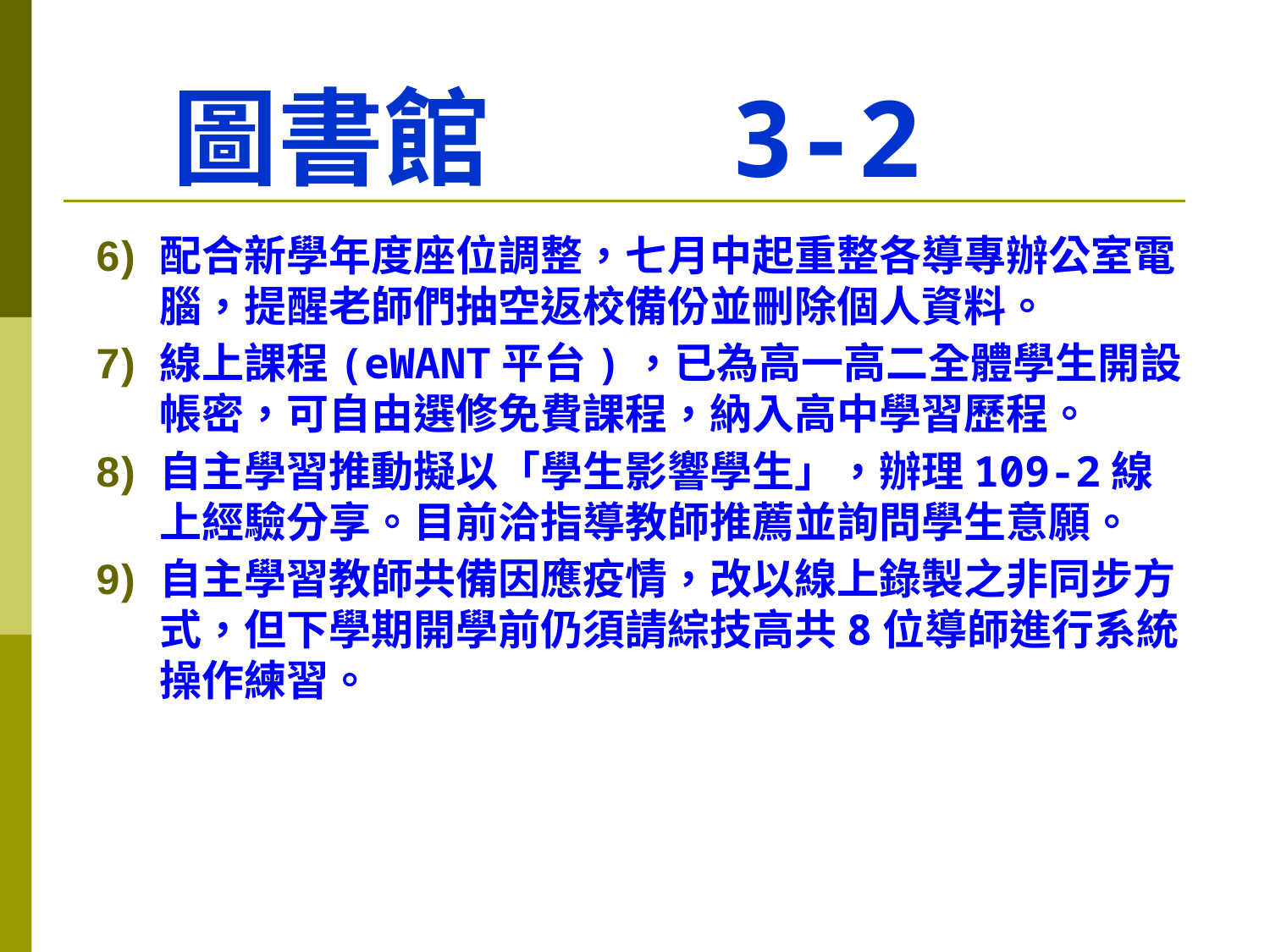

# 圖書館           3-2
配合新學年度座位調整，七月中起重整各導專辦公室電腦，提醒老師們抽空返校備份並刪除個人資料。
線上課程(eWANT平台)，已為高一高二全體學生開設帳密，可自由選修免費課程，納入高中學習歷程。
自主學習推動擬以「學生影響學生」，辦理109-2線上經驗分享。目前洽指導教師推薦並詢問學生意願。
自主學習教師共備因應疫情，改以線上錄製之非同步方式，但下學期開學前仍須請綜技高共8位導師進行系統操作練習。